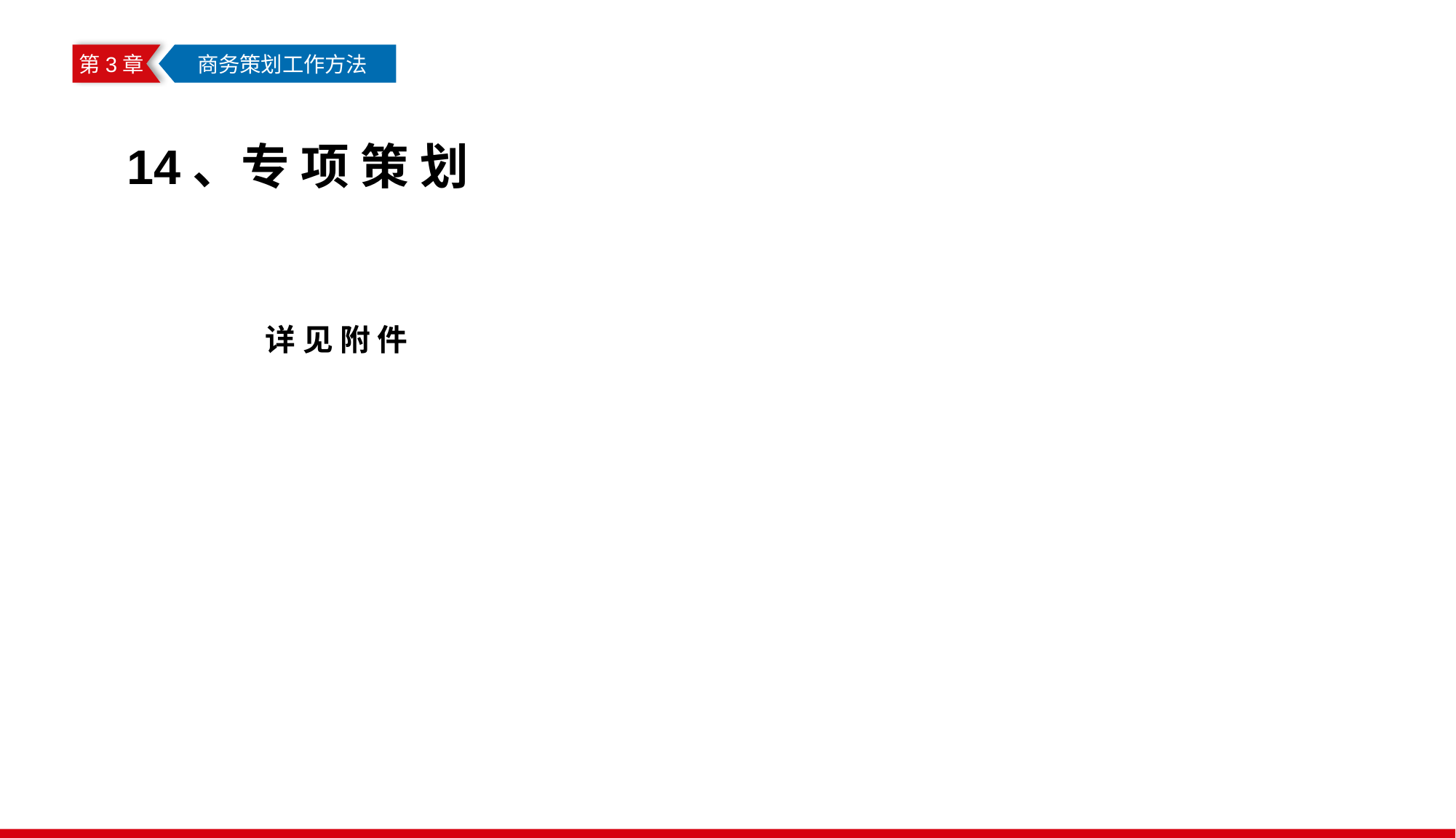

第3章
    商务策划工作方法
14、专 项 策 划
详 见 附 件